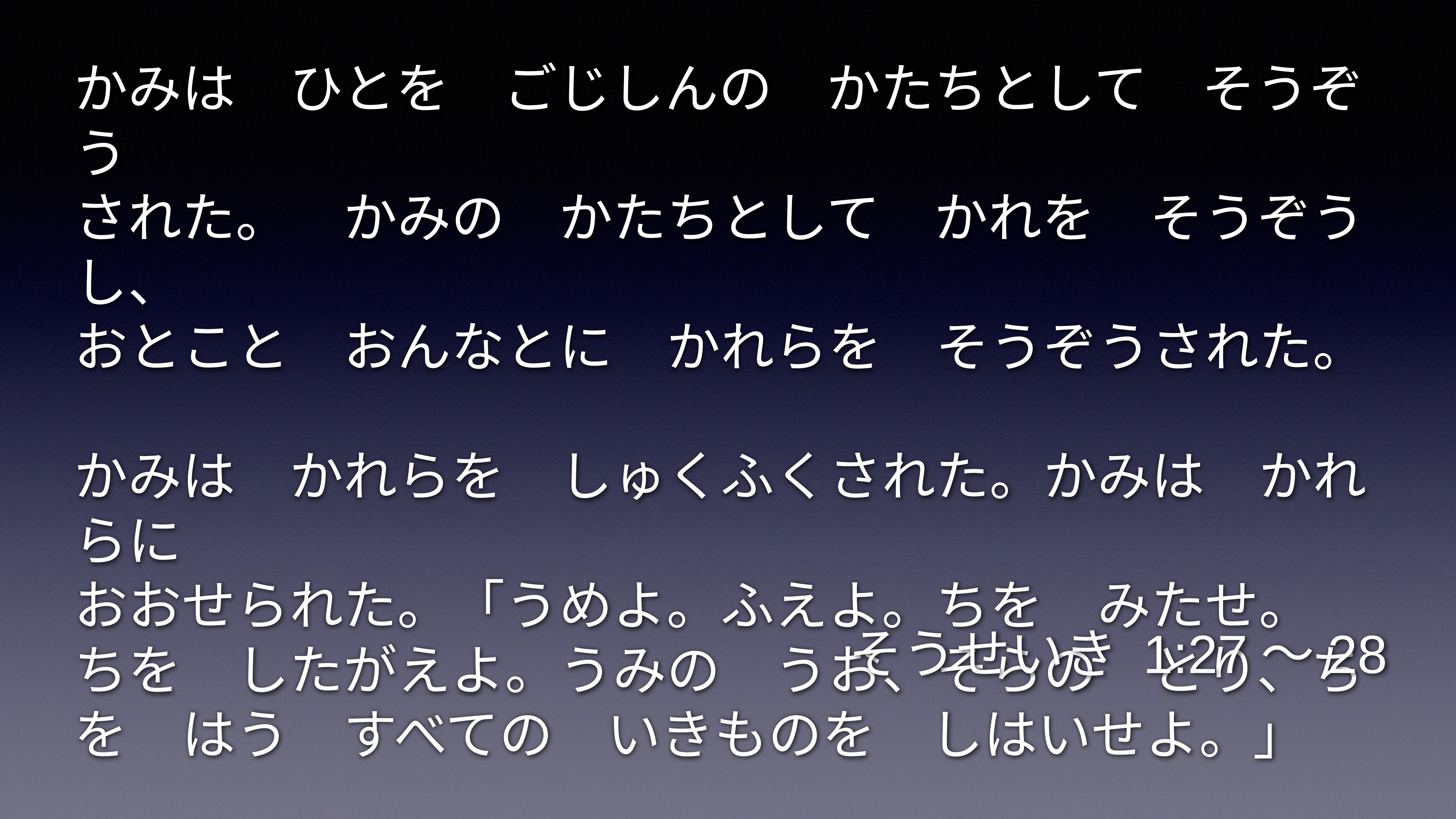

かみは　ひとを　ごじしんの　かたちとして　そうぞう
された。　かみの　かたちとして　かれを　そうぞうし、
おとこと　おんなとに　かれらを　そうぞうされた。
かみは　かれらを　しゅくふくされた。かみは　かれらに
おおせられた。「うめよ。ふえよ。ちを　みたせ。
ちを　したがえよ。うみの　うお、そらの　とり、ちを　はう　すべての　いきものを　しはいせよ。」
そうせいき 1:27～28